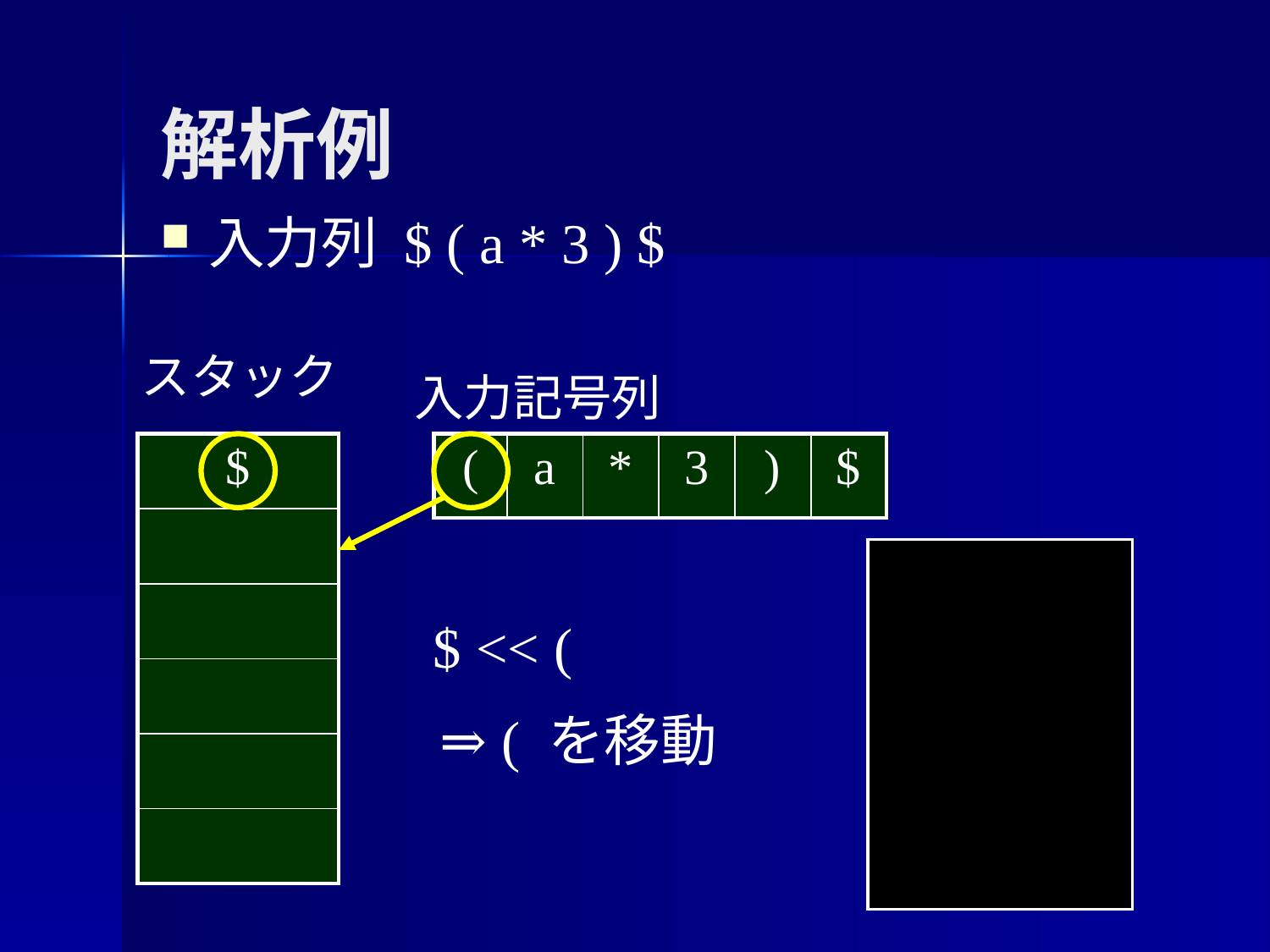

# 解析例
入力列 $ ( a * 3 ) $
スタック
入力記号列
| $ |
| --- |
|  |
|  |
|  |
|  |
|  |

| ( | a | \* | 3 | ) | $ |
| --- | --- | --- | --- | --- | --- |

$ << (
⇒ ( を移動